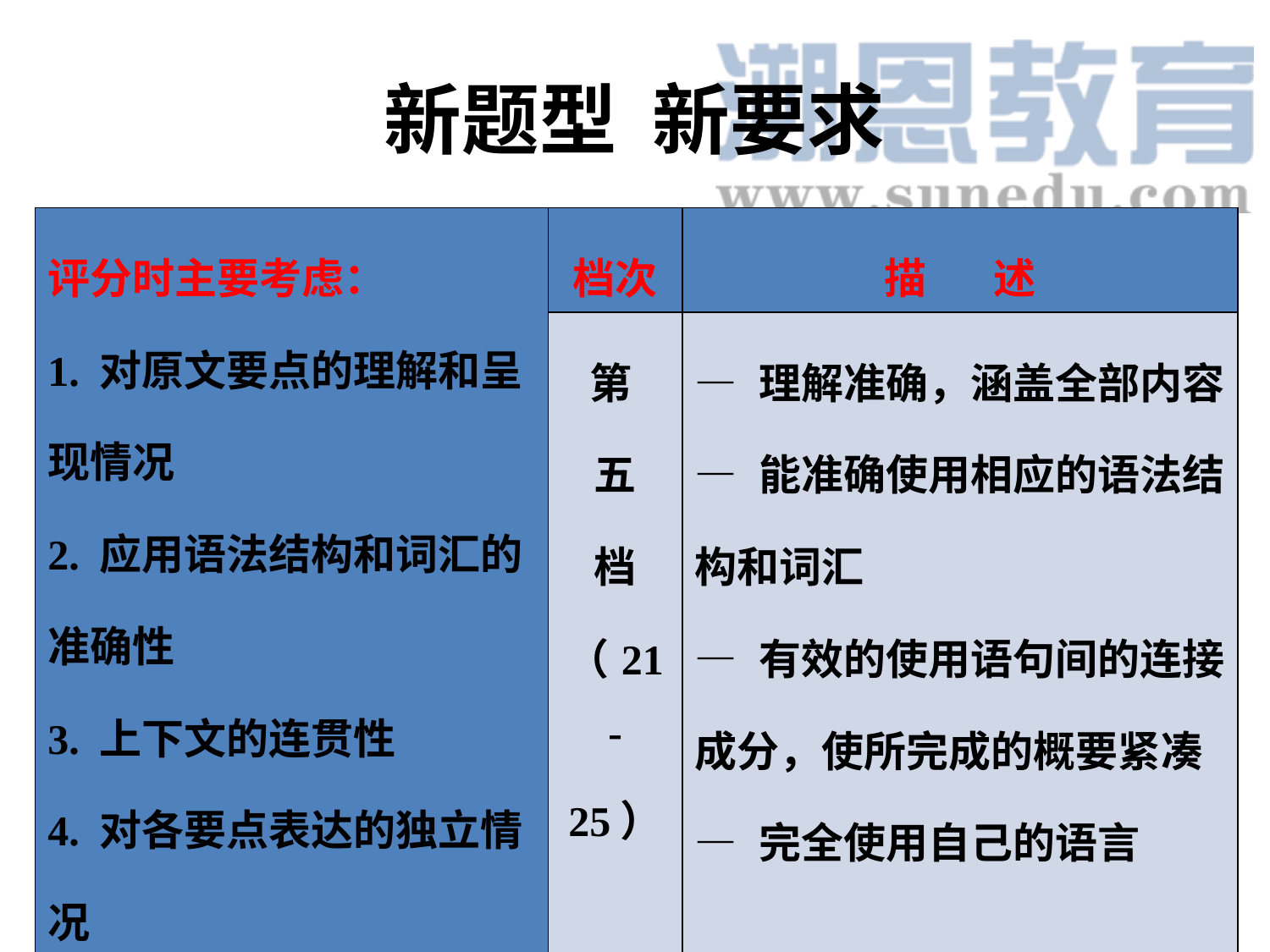

# 新题型  新要求
| 评分时主要考虑： 1. 对原文要点的理解和呈现情况 2. 应用语法结构和词汇的准确性 3. 上下文的连贯性 4. 对各要点表达的独立情况 | 档次 | 描 述 |
| --- | --- | --- |
|  | 第 五 档 （21- 25） | — 理解准确，涵盖全部内容 — 能准确使用相应的语法结构和词汇 — 有效的使用语句间的连接成分，使所完成的概要紧凑 — 完全使用自己的语言 |